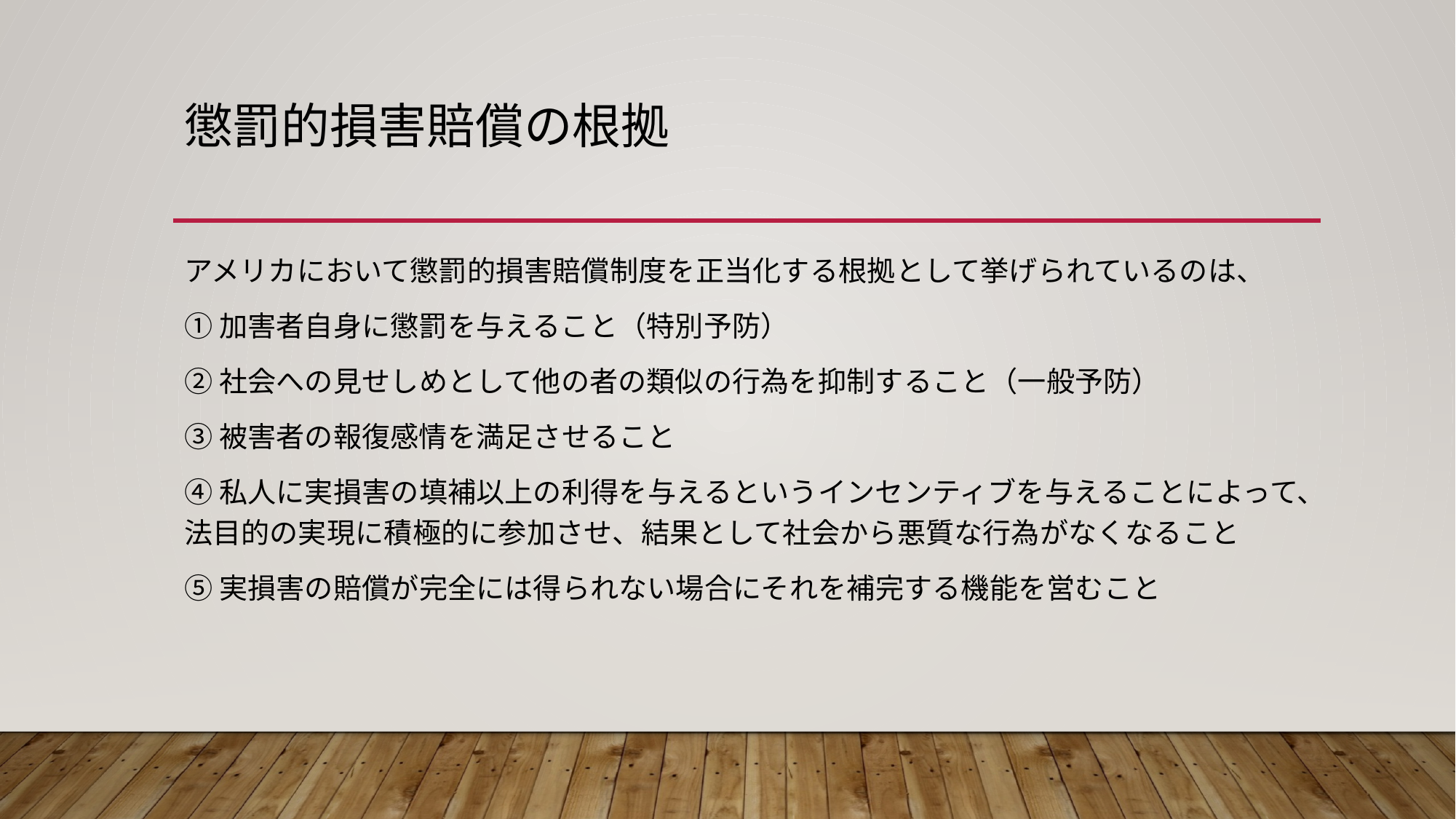

# 懲罰的損害賠償の根拠
アメリカにおいて懲罰的損害賠償制度を正当化する根拠として挙げられているのは、
①加害者自身に懲罰を与えること（特別予防）
②社会への見せしめとして他の者の類似の行為を抑制すること（一般予防）
③被害者の報復感情を満足させること
④私人に実損害の填補以上の利得を与えるというインセンティブを与えることによって、法目的の実現に積極的に参加させ、結果として社会から悪質な行為がなくなること
⑤実損害の賠償が完全には得られない場合にそれを補完する機能を営むこと